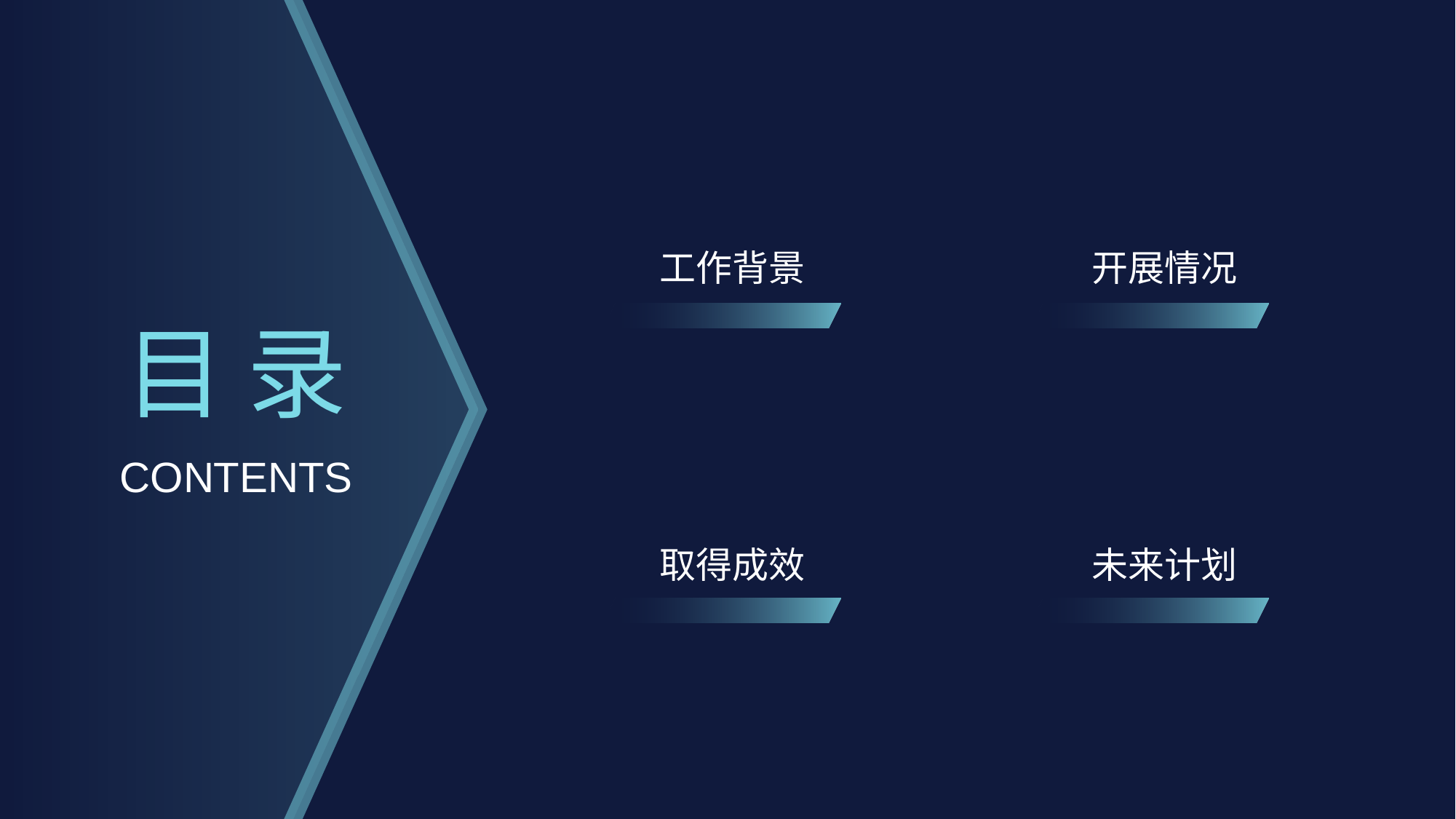

01
02
工作背景
开展情况

目 录
CONTENTS
03
04
取得成效
未来计划